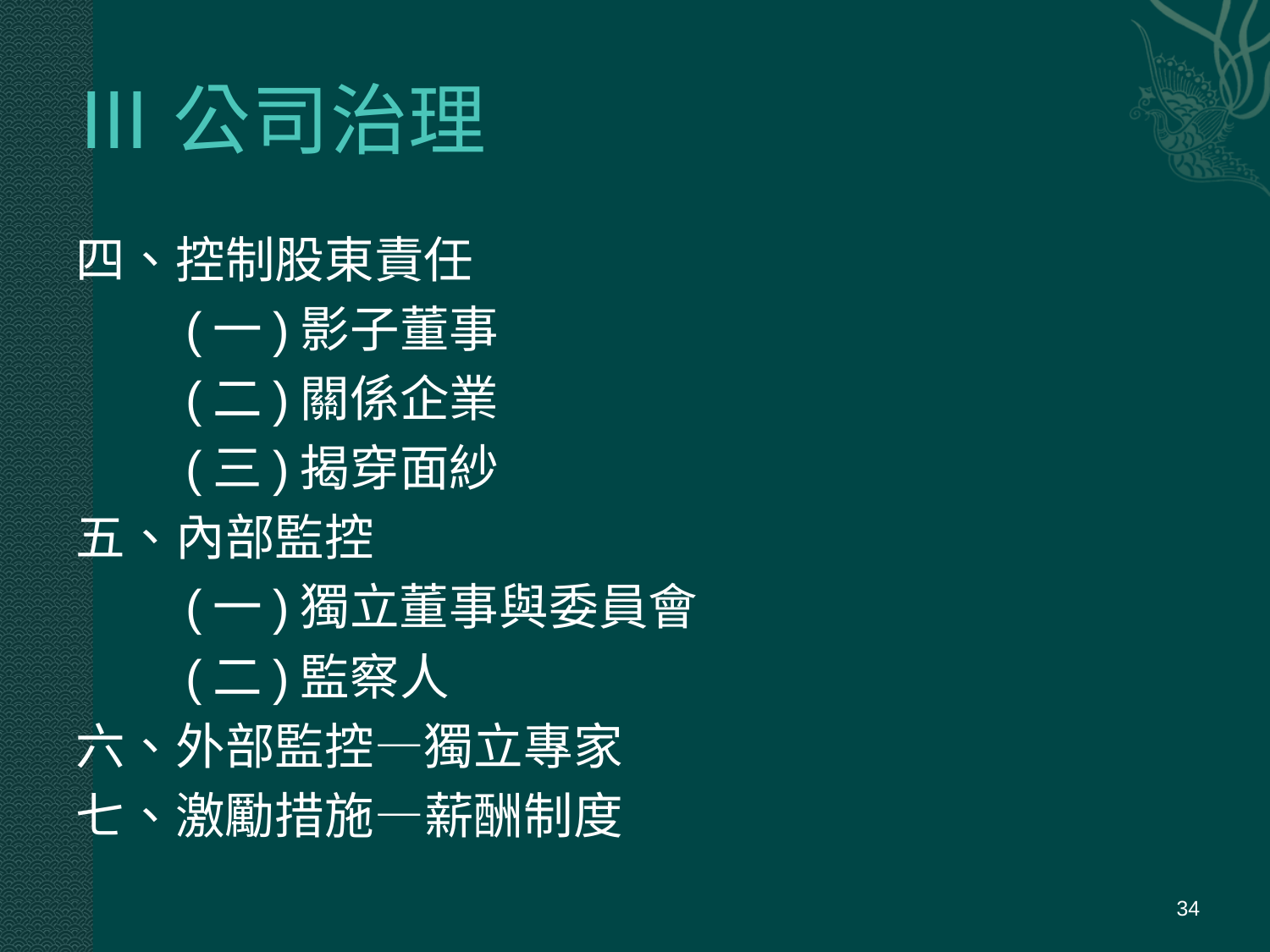

# Ⅲ公司治理
四、控制股東責任
        (一)影子董事
        (二)關係企業
        (三)揭穿面紗
五、內部監控
        (一)獨立董事與委員會
        (二)監察人
六、外部監控—獨立專家
七、激勵措施—薪酬制度

34